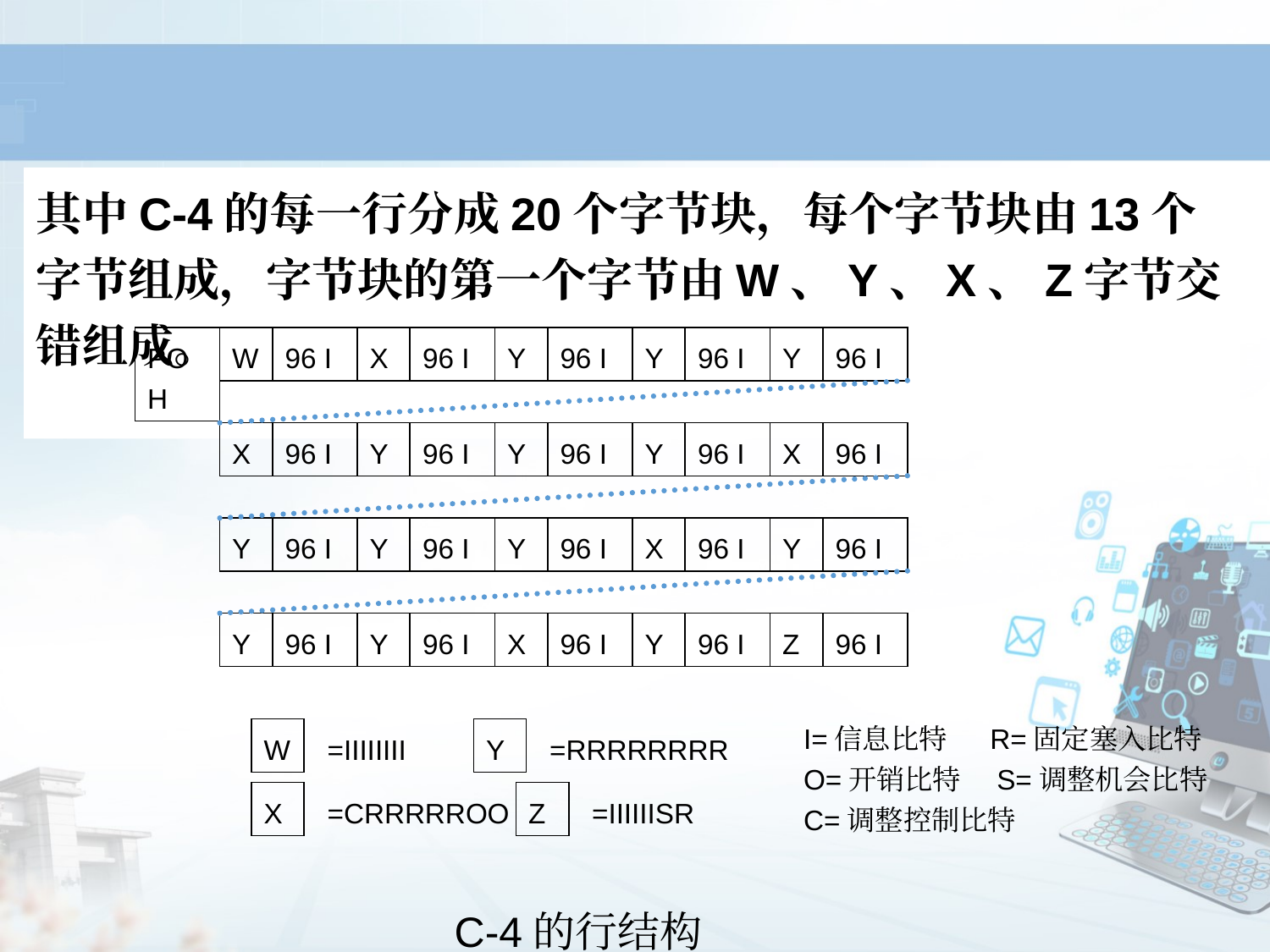

其中C-4的每一行分成20个字节块，每个字节块由13个字节组成，字节块的第一个字节由W、Y、X、Z字节交错组成。

POH
W
96 I
X
96 I
Y
96 I
Y
96 I
Y
96 I

X
96 I
Y
96 I
Y
96 I
Y
96 I
X
96 I

Y
96 I
Y
96 I
Y
96 I
X
96 I
Y
96 I

Y
96 I
Y
96 I
X
96 I
Y
96 I
Z
96 I
I=信息比特     R=固定塞入比特
O=开销比特    S=调整机会比特
C=调整控制比特
W
=IIIIIIII
Y
=RRRRRRRR
X
=CRRRRROO
Z
=IIIIIISR
C-4的行结构